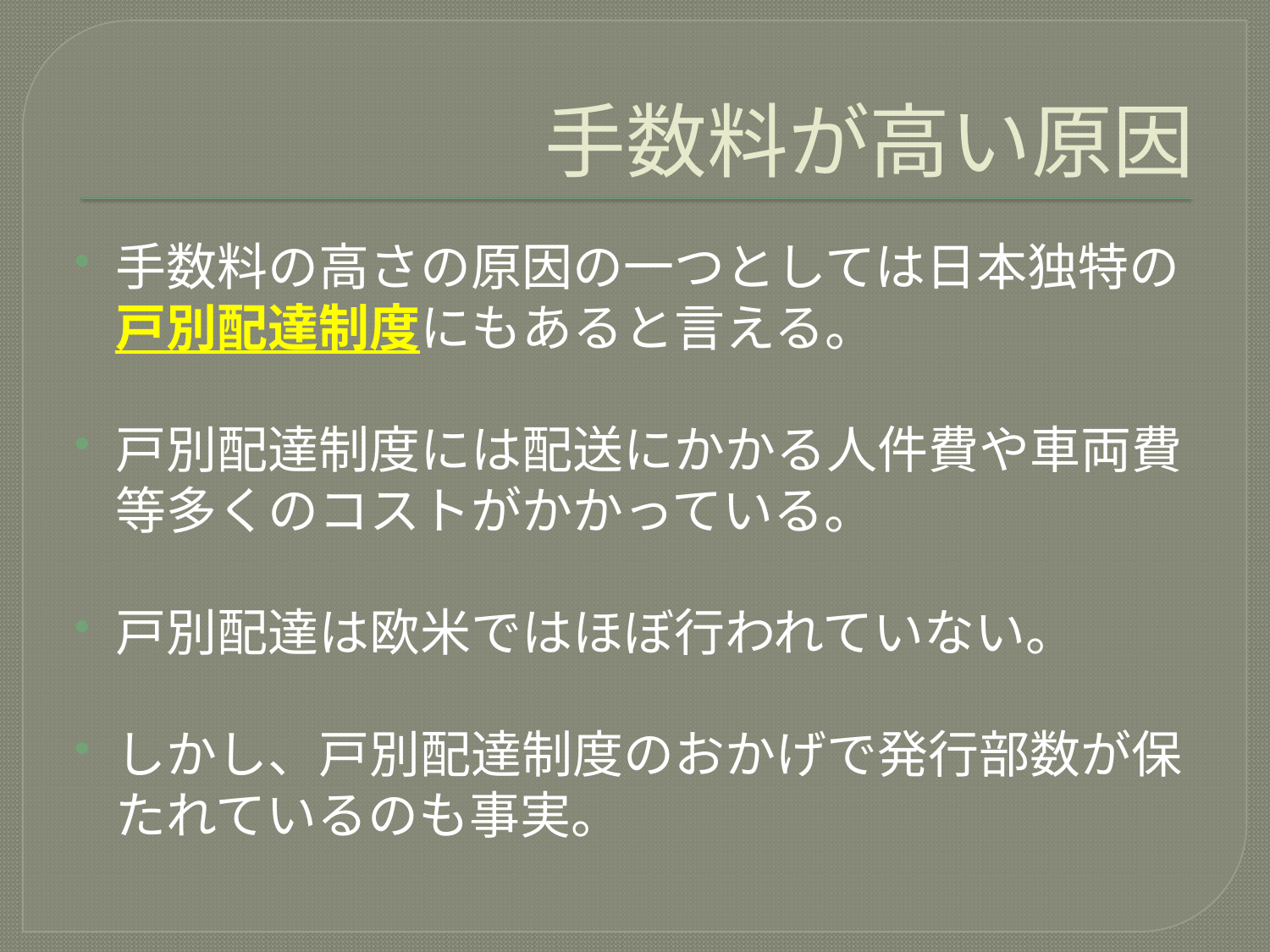

# 手数料が高い原因
手数料の高さの原因の一つとしては日本独特の戸別配達制度にもあると言える。

戸別配達制度には配送にかかる人件費や車両費等多くのコストがかかっている。

戸別配達は欧米ではほぼ行われていない。

しかし、戸別配達制度のおかげで発行部数が保たれているのも事実。